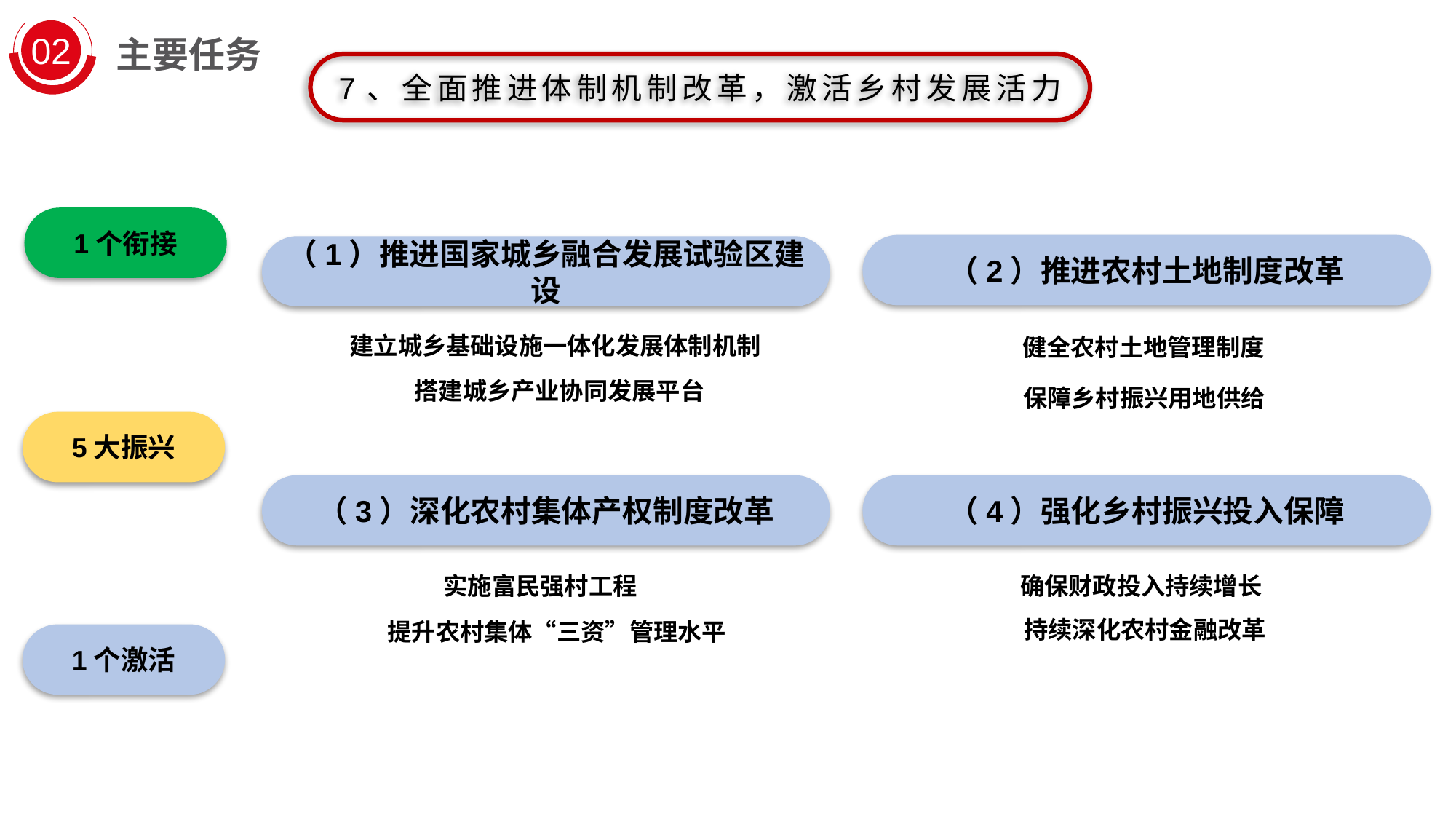

02
主要任务
7、全面推进体制机制改革，激活乡村发展活力
1个衔接
（2）推进农村土地制度改革
（1）推进国家城乡融合发展试验区建设
建立城乡基础设施一体化发展体制机制
健全农村土地管理制度
搭建城乡产业协同发展平台
保障乡村振兴用地供给
5大振兴
（3）深化农村集体产权制度改革
（4）强化乡村振兴投入保障
实施富民强村工程
确保财政投入持续增长
持续深化农村金融改革
提升农村集体“三资”管理水平
1个激活